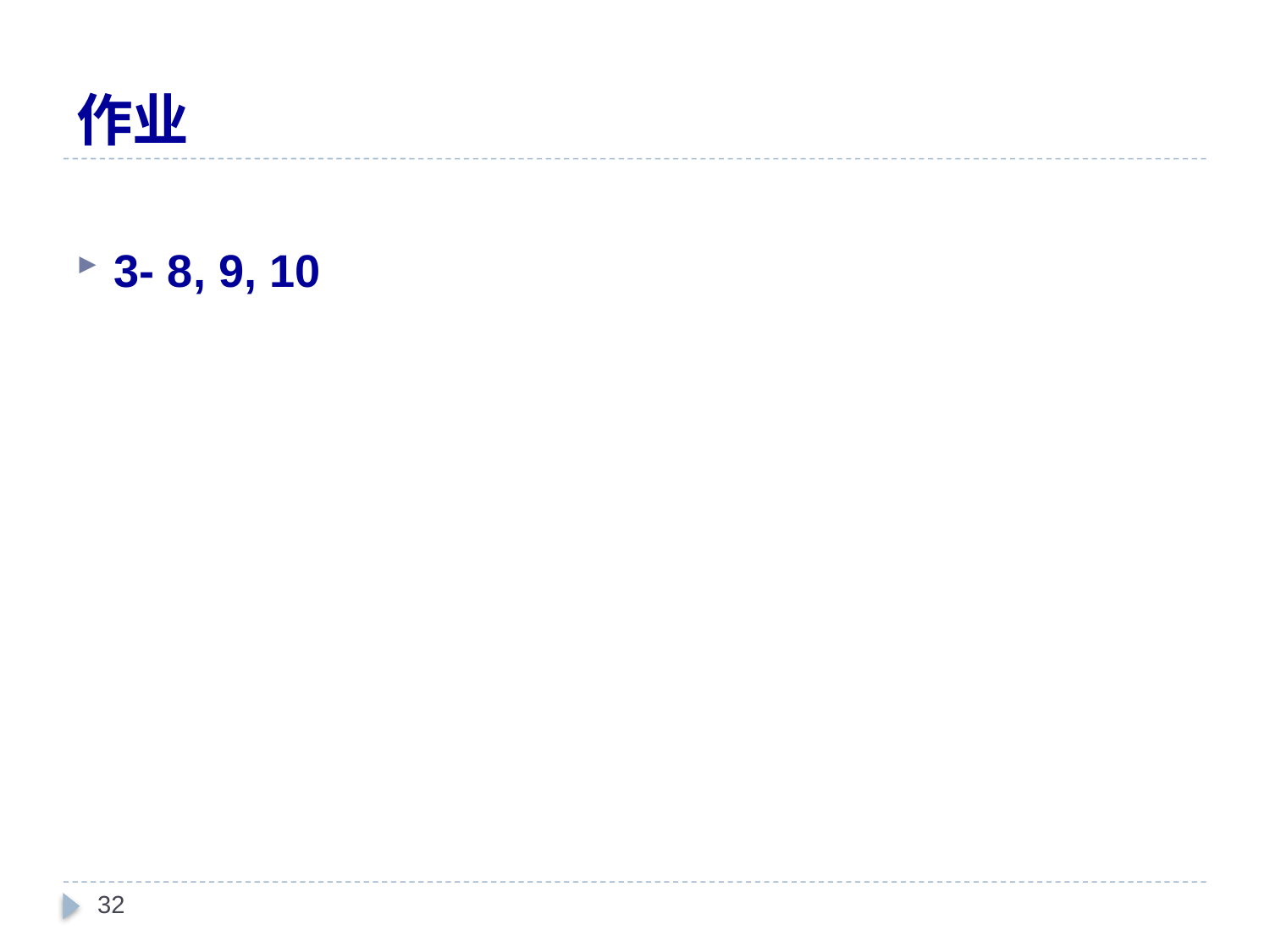

# 作业

3- 8, 9, 10
32